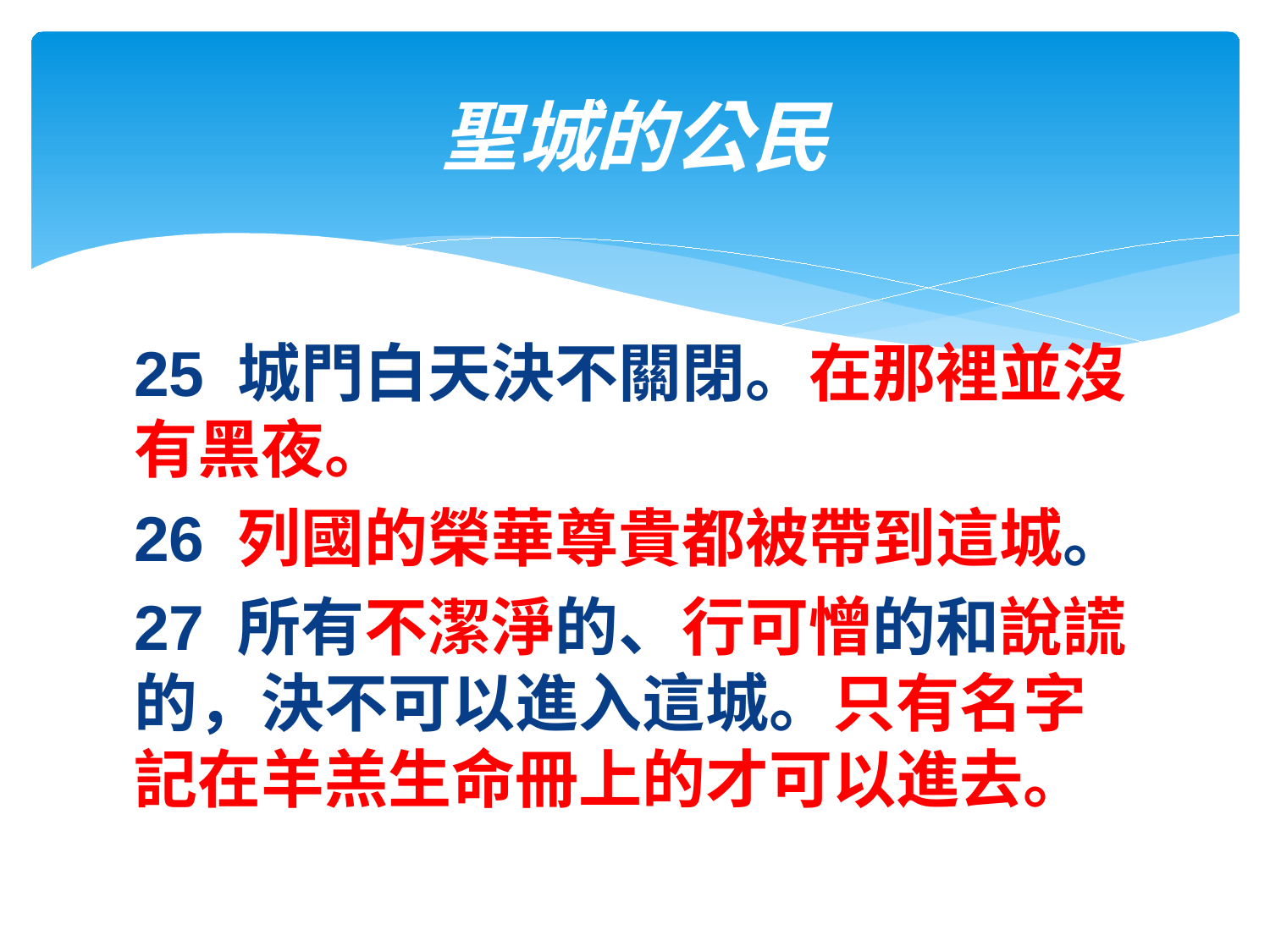

# 聖城的公民
25 城門白天決不關閉。在那裡並沒有黑夜。
26 列國的榮華尊貴都被帶到這城。
27 所有不潔淨的、行可憎的和說謊的，決不可以進入這城。只有名字記在羊羔生命冊上的才可以進去。